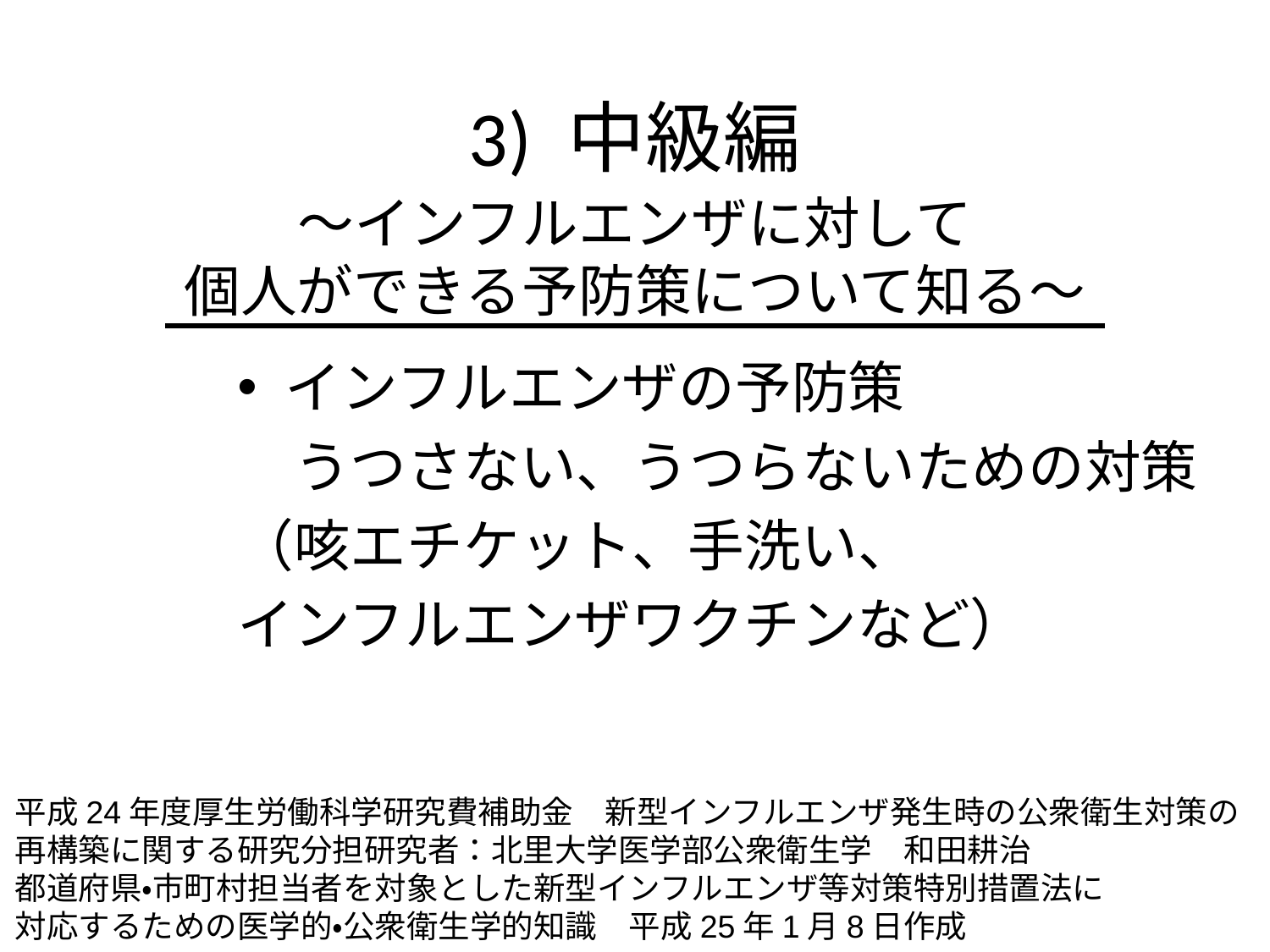

3) 中級編
～インフルエンザに対して
個人ができる予防策について知る～
インフルエンザの予防策
　うつさない、うつらないための対策
（咳エチケット、手洗い、
インフルエンザワクチンなど）

平成24年度厚生労働科学研究費補助金　新型インフルエンザ発生時の公衆衛生対策の再構築に関する研究分担研究者：北里大学医学部公衆衛生学　和田耕治
都道府県・市町村担当者を対象とした新型インフルエンザ等対策特別措置法に
対応するための医学的・公衆衛生学的知識　平成25年1月8日作成